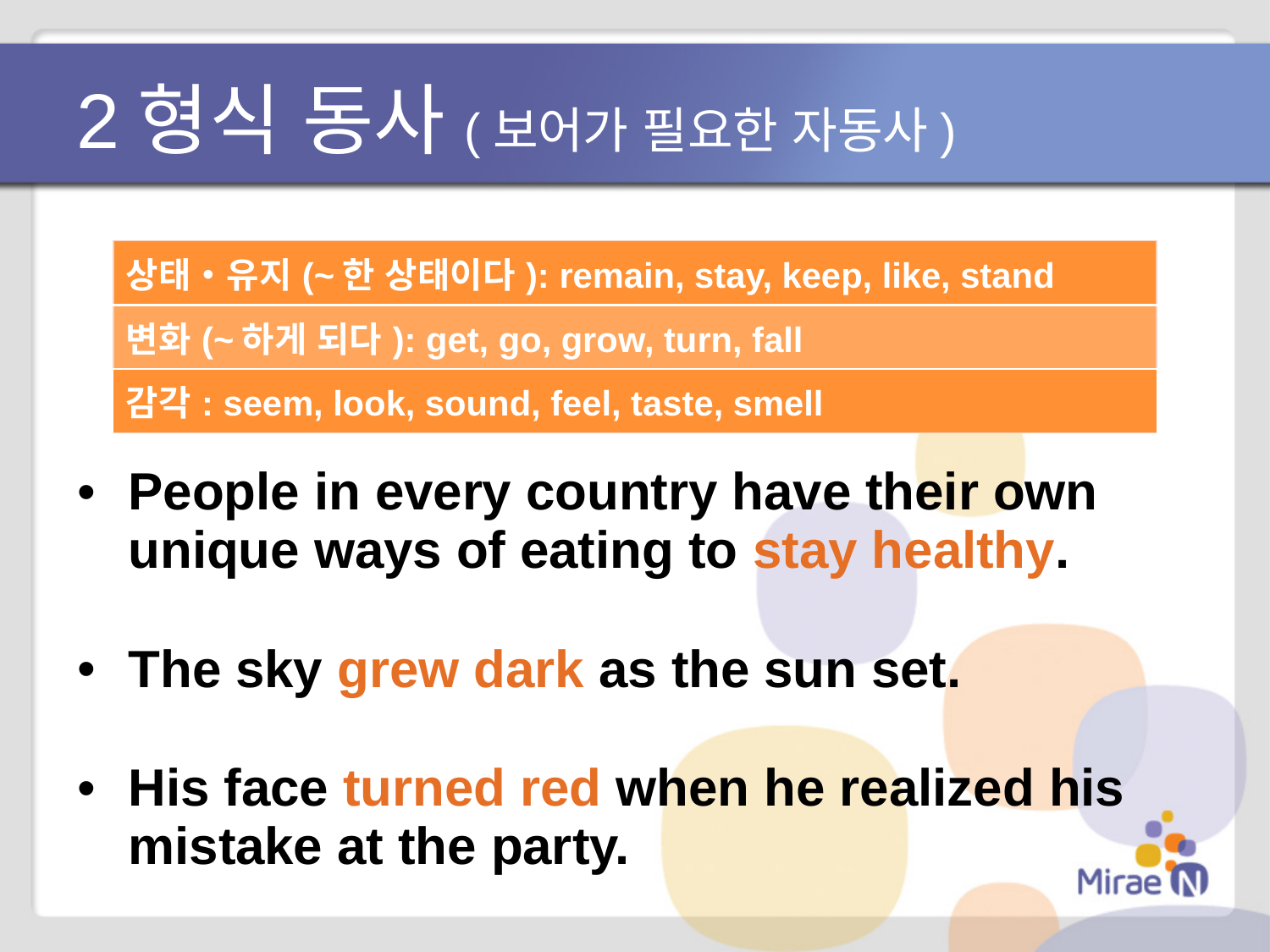

# 2형식 동사(보어가 필요한 자동사)
| 상태・유지(~한 상태이다): remain, stay, keep, like, stand |
| --- |
| 변화(~하게 되다): get, go, grow, turn, fall |
| 감각: seem, look, sound, feel, taste, smell |
People in every country have their own unique ways of eating to stay healthy.

The sky grew dark as the sun set.

His face turned red when he realized his mistake at the party.